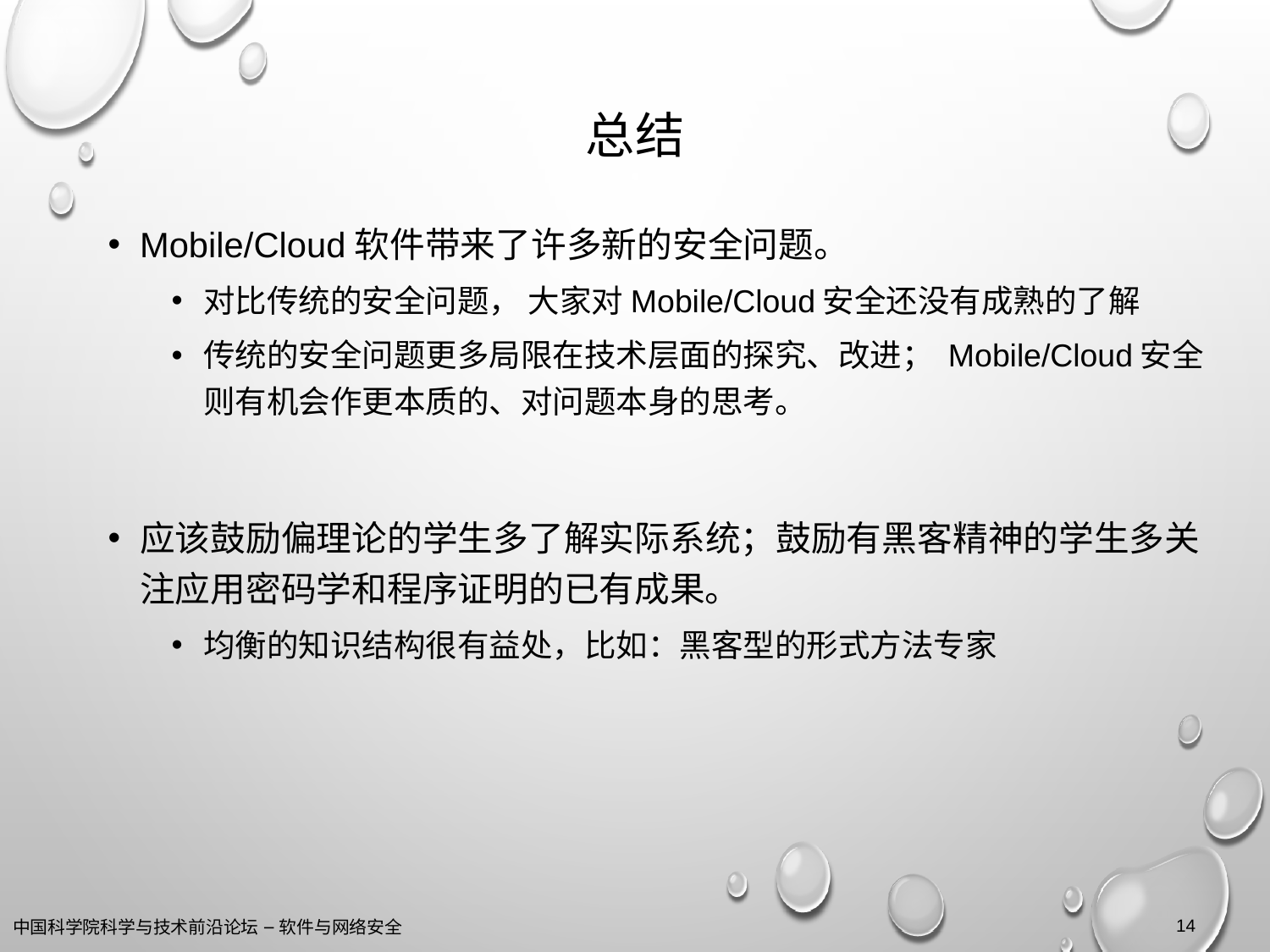

# 总结
Mobile/Cloud软件带来了许多新的安全问题。
对比传统的安全问题， 大家对Mobile/Cloud安全还没有成熟的了解
传统的安全问题更多局限在技术层面的探究、改进； Mobile/Cloud安全则有机会作更本质的、对问题本身的思考。

应该鼓励偏理论的学生多了解实际系统；鼓励有黑客精神的学生多关注应用密码学和程序证明的已有成果。
均衡的知识结构很有益处，比如：黑客型的形式方法专家

14
中国科学院科学与技术前沿论坛 – 软件与网络安全